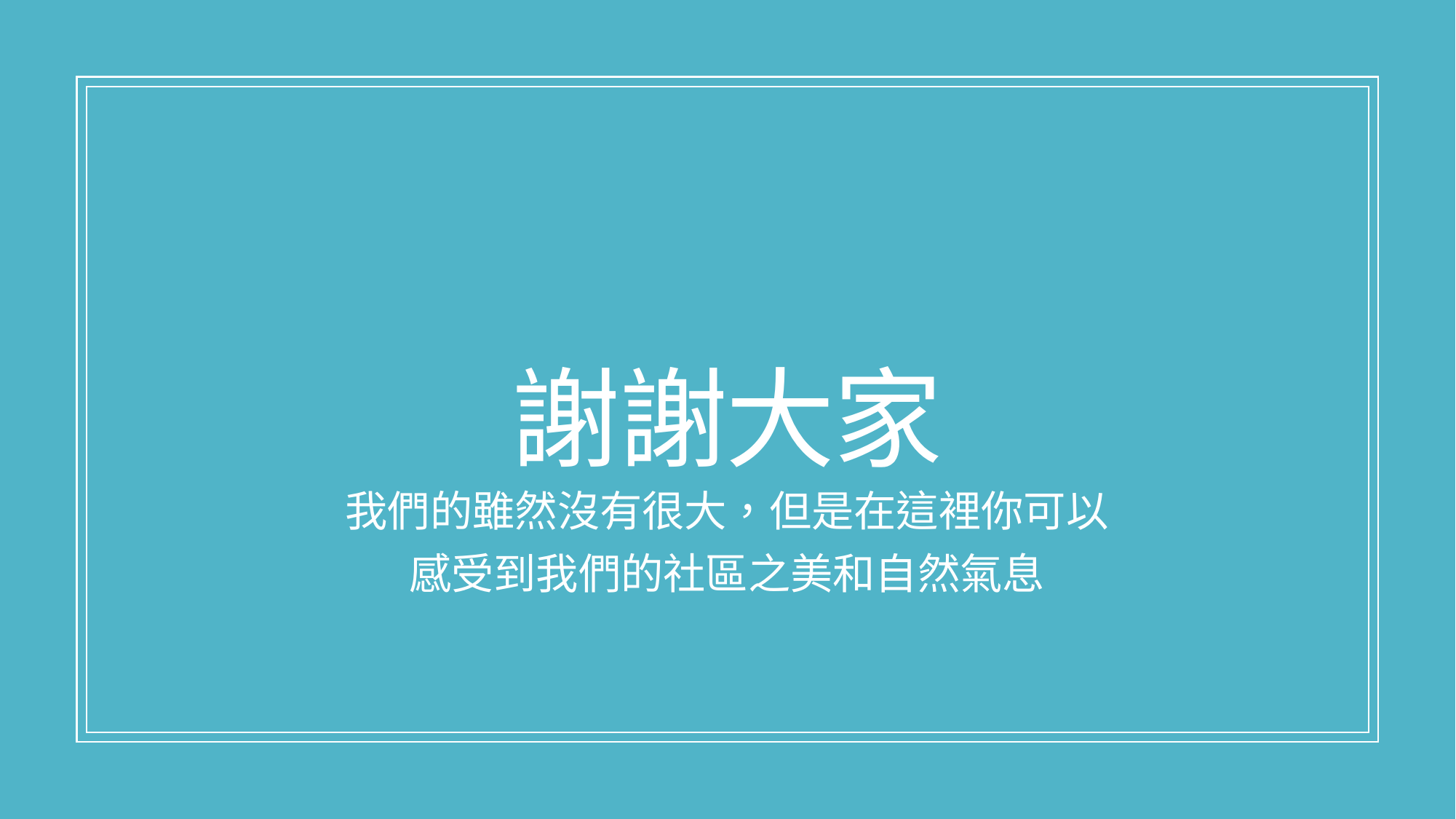

# 謝謝大家
我們的雖然沒有很大，但是在這裡你可以
感受到我們的社區之美和自然氣息